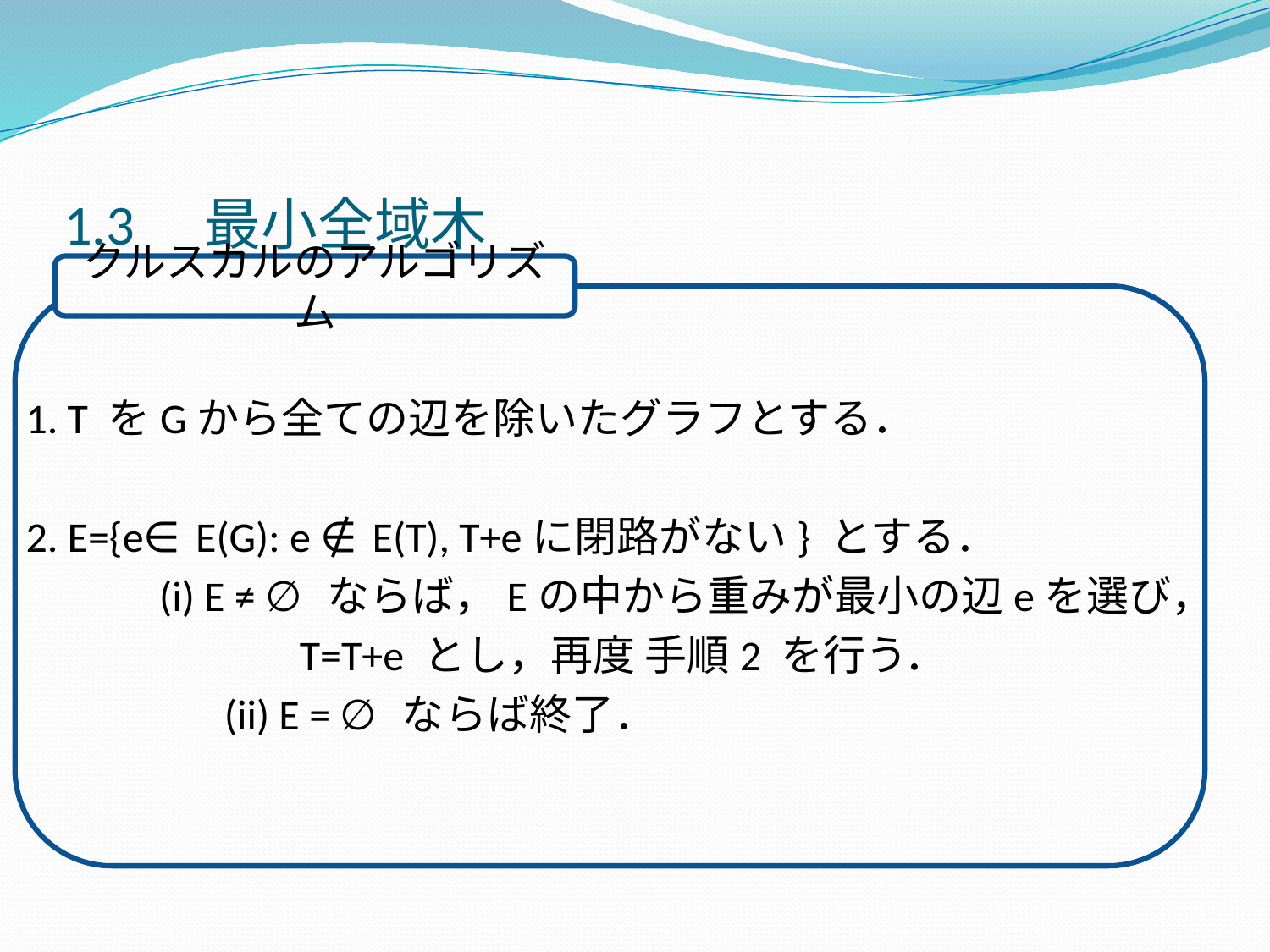

# 1.3　最小全域木
クルスカルのアルゴリズム

1. T をGから全ての辺を除いたグラフとする．

2. E={e∈ E(G): e ∉ E(T), T+eに閉路がない} とする．
              (i) E ≠ ∅ ならば，Eの中から重みが最小の辺eを選び，
　　　　　　 T=T+e とし，再度 手順2 を行う．
　　　　  (ii) E = ∅ ならば終了．